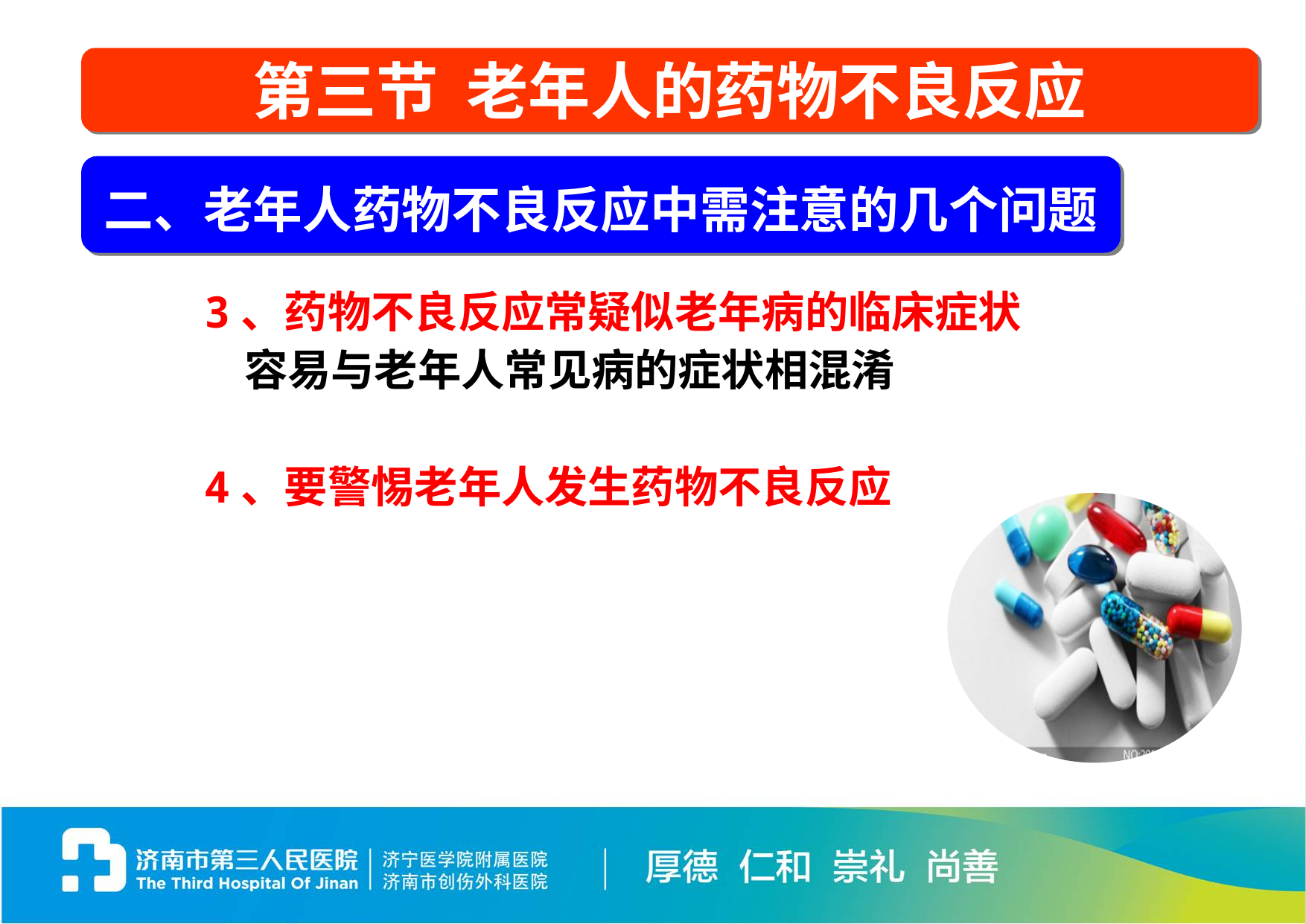

第三节  老年人的药物不良反应

二、老年人药物不良反应中需注意的几个问题

3、药物不良反应常疑似老年病的临床症状
   容易与老年人常见病的症状相混淆

4、要警惕老年人发生药物不良反应